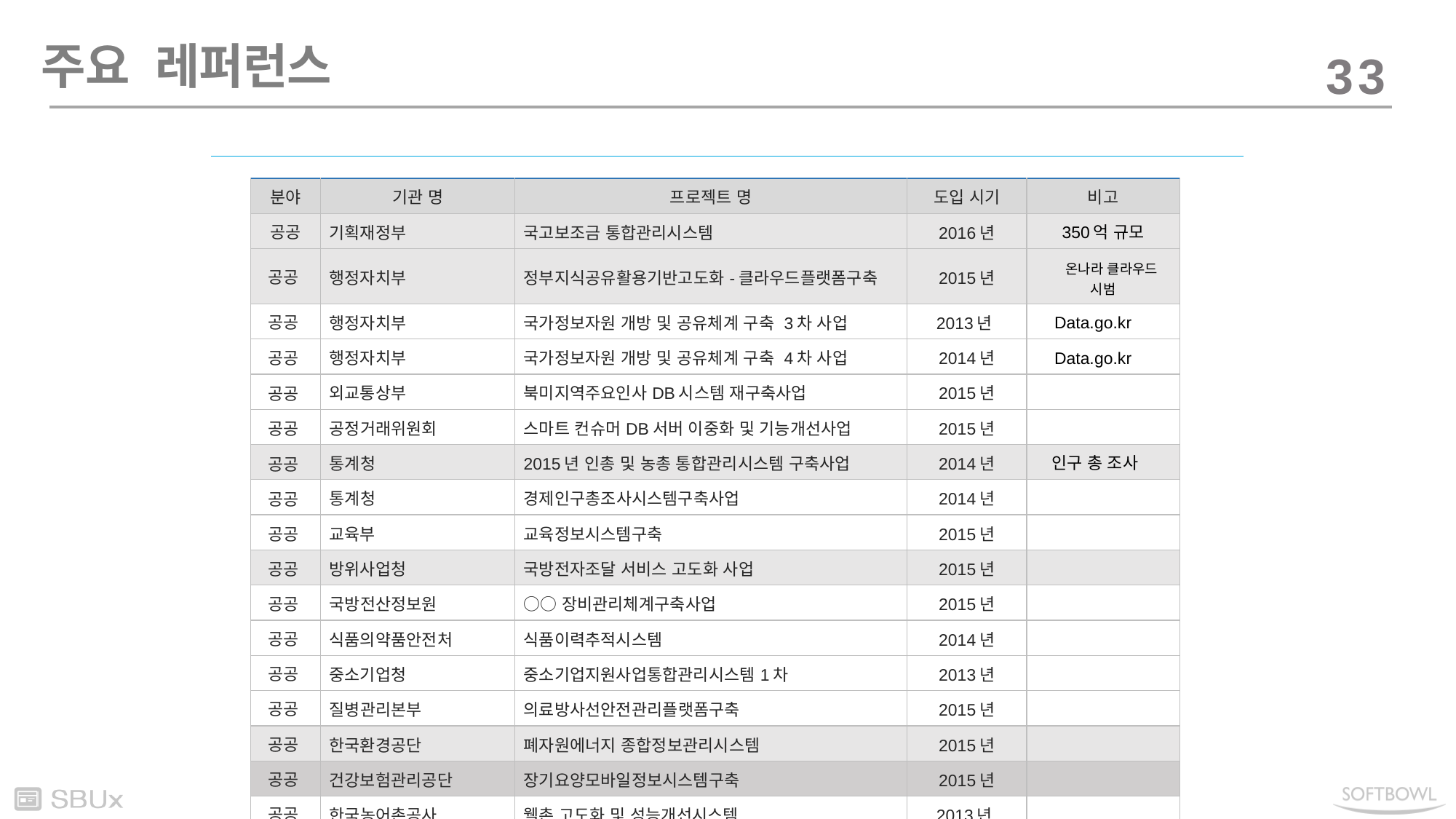

주요  레퍼런스
33

| 분야 | 기관 명 | 프로젝트 명 | 도입 시기 | 비고 |
| --- | --- | --- | --- | --- |
| 공공 | 기획재정부 | 국고보조금 통합관리시스템 | 2016년 | 350억 규모 |
| 공공 | 행정자치부 | 정부지식공유활용기반고도화-클라우드플랫폼구축 | 2015년 | 온나라 클라우드 시범 |
| 공공 | 행정자치부 | 국가정보자원 개방 및 공유체계 구축 3차 사업 | 2013년 | Data.go.kr |
| 공공 | 행정자치부 | 국가정보자원 개방 및 공유체계 구축 4차 사업 | 2014년 | Data.go.kr |
| 공공 | 외교통상부 | 북미지역주요인사DB시스템 재구축사업 | 2015년 |  |
| 공공 | 공정거래위원회 | 스마트 컨슈머DB서버 이중화 및 기능개선사업 | 2015년 |  |
| 공공 | 통계청 | 2015년 인총 및 농총 통합관리시스템 구축사업 | 2014년 | 인구 총 조사 |
| 공공 | 통계청 | 경제인구총조사시스템구축사업 | 2014년 |  |
| 공공 | 교육부 | 교육정보시스템구축 | 2015년 |  |
| 공공 | 방위사업청 | 국방전자조달 서비스 고도화 사업 | 2015년 |  |
| 공공 | 국방전산정보원 | ○○장비관리체계구축사업 | 2015년 |  |
| 공공 | 식품의약품안전처 | 식품이력추적시스템 | 2014년 |  |
| 공공 | 중소기업청 | 중소기업지원사업통합관리시스템1차 | 2013년 |  |
| 공공 | 질병관리본부 | 의료방사선안전관리플랫폼구축 | 2015년 |  |
| 공공 | 한국환경공단 | 폐자원에너지 종합정보관리시스템 | 2015년 |  |
| 공공 | 건강보험관리공단 | 장기요양모바일정보시스템구축 | 2015년 |  |
| 공공 | 한국농어촌공사 | 웰촌 고도화 및 성능개선시스템 | 2013년 |  |
| 공공 | 건설기술연구원 | 통합연구시스템 | 2015년 |  |